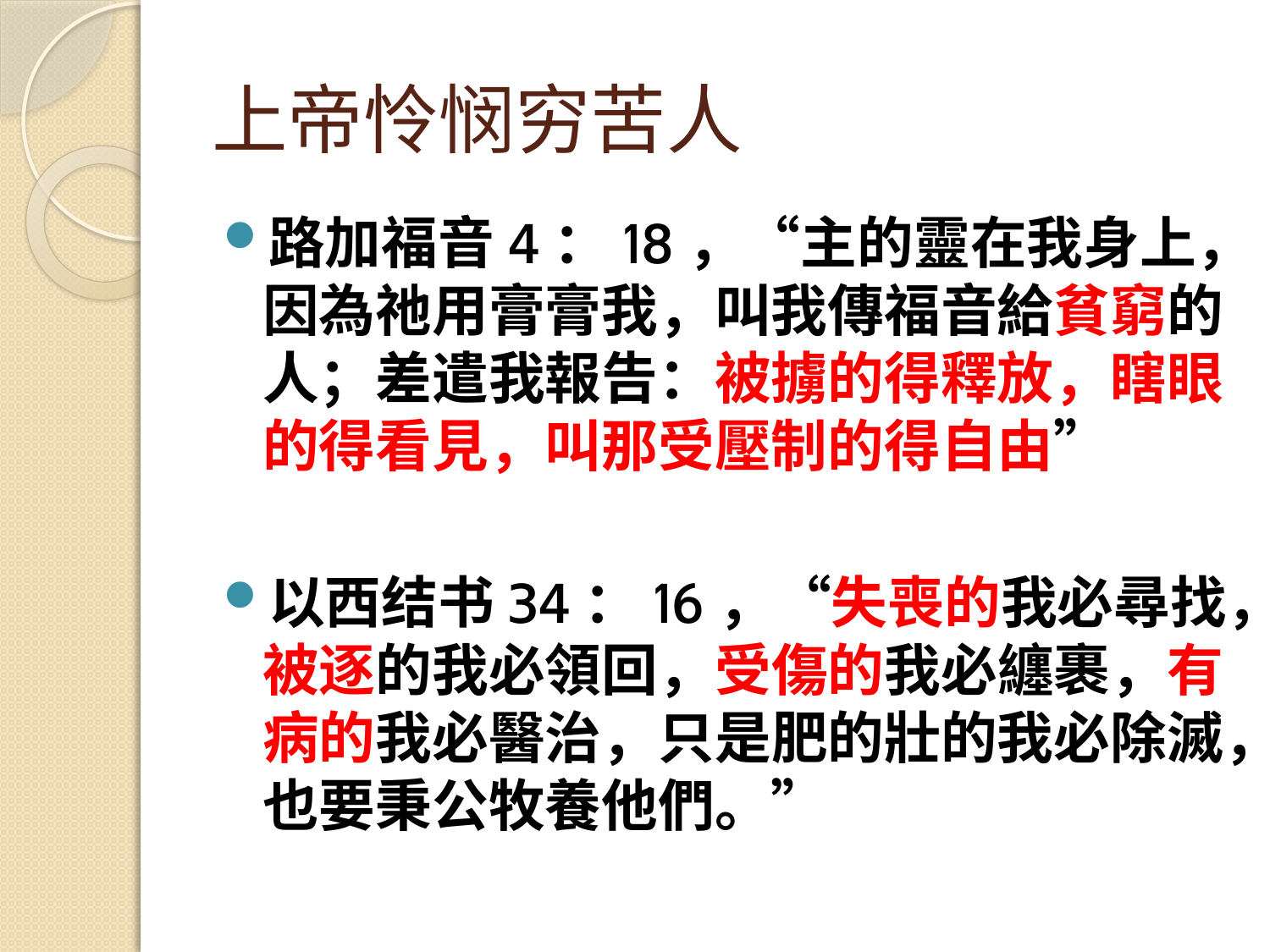

# 上帝怜悯穷苦人
路加福音4：18，“主的靈在我身上，因為祂用膏膏我，叫我傳福音給貧窮的人；差遣我報告：被擄的得釋放，瞎眼的得看見，叫那受壓制的得自由”

以西结书34：16，“失喪的我必尋找，被逐的我必領回，受傷的我必纏裹，有病的我必醫治，只是肥的壯的我必除滅，也要秉公牧養他們。”